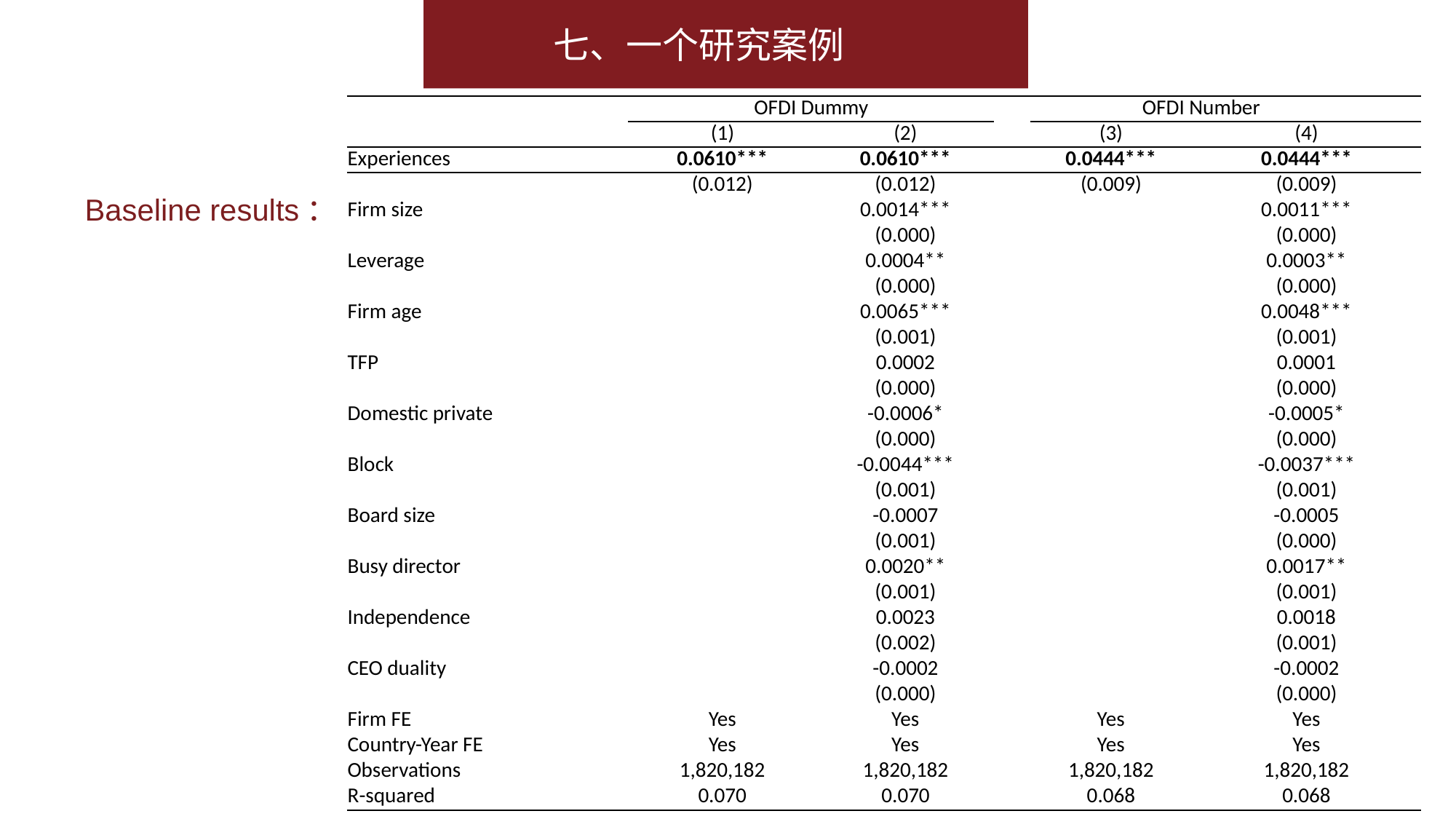

七、一个研究案例
|  | OFDI Dummy |  |  | OFDI Number |  |  |
| --- | --- | --- | --- | --- | --- | --- |
|  | (1) | (2) |  | (3) | (4) |  |
| Experiences | 0.0610\*\*\* | 0.0610\*\*\* |  | 0.0444\*\*\* | 0.0444\*\*\* |  |
|  | (0.012) | (0.012) |  | (0.009) | (0.009) |  |
| Firm size |  | 0.0014\*\*\* |  |  | 0.0011\*\*\* |  |
|  |  | (0.000) |  |  | (0.000) |  |
| Leverage |  | 0.0004\*\* |  |  | 0.0003\*\* |  |
|  |  | (0.000) |  |  | (0.000) |  |
| Firm age |  | 0.0065\*\*\* |  |  | 0.0048\*\*\* |  |
|  |  | (0.001) |  |  | (0.001) |  |
| TFP |  | 0.0002 |  |  | 0.0001 |  |
|  |  | (0.000) |  |  | (0.000) |  |
| Domestic private |  | -0.0006\* |  |  | -0.0005\* |  |
|  |  | (0.000) |  |  | (0.000) |  |
| Block |  | -0.0044\*\*\* |  |  | -0.0037\*\*\* |  |
|  |  | (0.001) |  |  | (0.001) |  |
| Board size |  | -0.0007 |  |  | -0.0005 |  |
|  |  | (0.001) |  |  | (0.000) |  |
| Busy director |  | 0.0020\*\* |  |  | 0.0017\*\* |  |
|  |  | (0.001) |  |  | (0.001) |  |
| Independence |  | 0.0023 |  |  | 0.0018 |  |
|  |  | (0.002) |  |  | (0.001) |  |
| CEO duality |  | -0.0002 |  |  | -0.0002 |  |
|  |  | (0.000) |  |  | (0.000) |  |
| Firm FE | Yes | Yes |  | Yes | Yes |  |
| Country-Year FE | Yes | Yes |  | Yes | Yes |  |
| Observations | 1,820,182 | 1,820,182 |  | 1,820,182 | 1,820,182 |  |
| R-squared | 0.070 | 0.070 |  | 0.068 | 0.068 |  |
Baseline results：